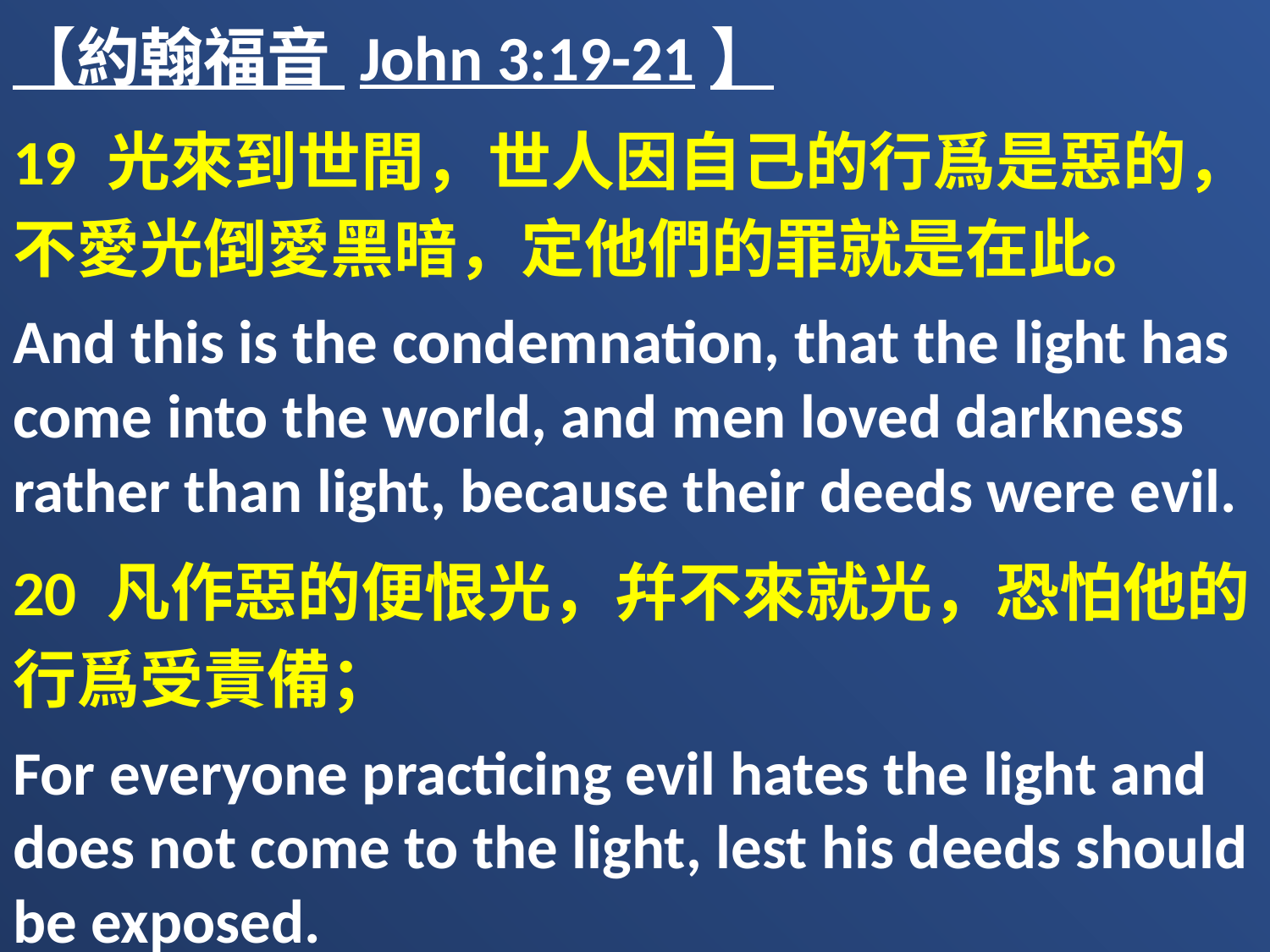

【約翰福音 John 3:19-21】
19 光來到世間，世人因自己的行爲是惡的，不愛光倒愛黑暗，定他們的罪就是在此。
And this is the condemnation, that the light has come into the world, and men loved darkness rather than light, because their deeds were evil.
20 凡作惡的便恨光，幷不來就光，恐怕他的行爲受責備；
For everyone practicing evil hates the light and does not come to the light, lest his deeds should be exposed.